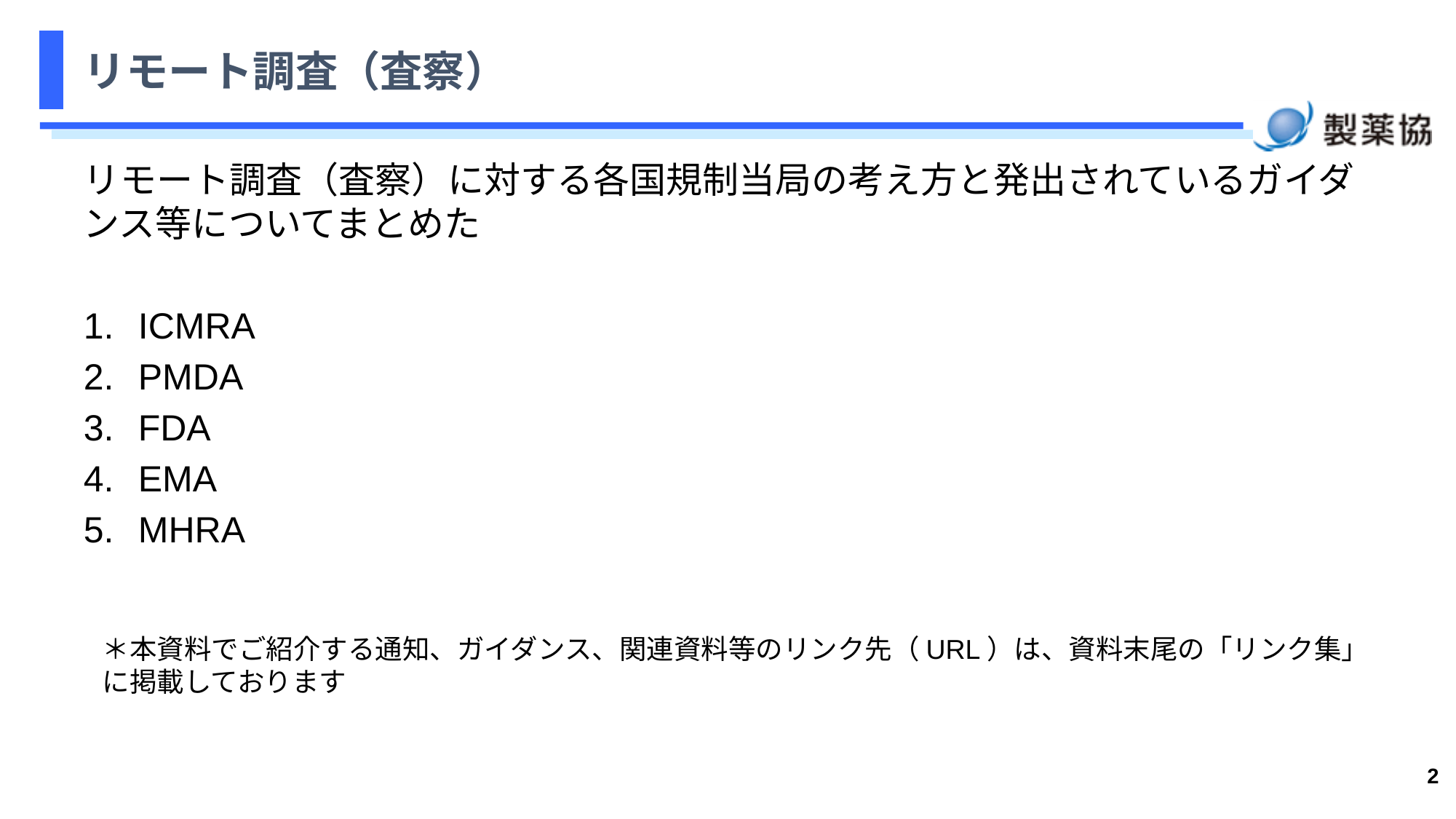

# リモート調査（査察）
リモート調査（査察）に対する各国規制当局の考え方と発出されているガイダンス等についてまとめた

ICMRA
PMDA
FDA
EMA
MHRA

＊本資料でご紹介する通知、ガイダンス、関連資料等のリンク先（URL）は、資料末尾の「リンク集」に掲載しております
2